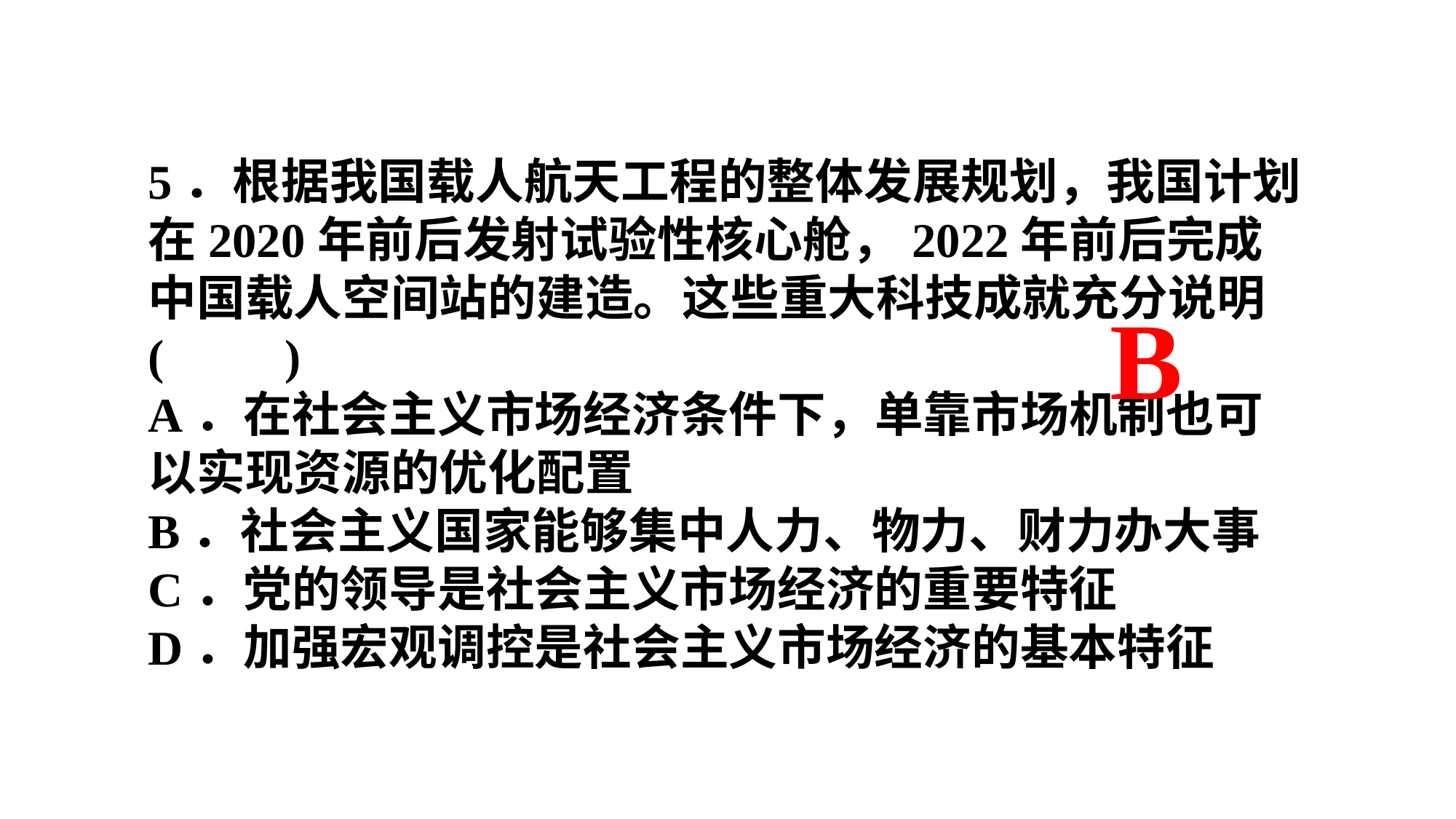

5．根据我国载人航天工程的整体发展规划，我国计划在2020年前后发射试验性核心舱，2022年前后完成中国载人空间站的建造。这些重大科技成就充分说明(　　)
A．在社会主义市场经济条件下，单靠市场机制也可以实现资源的优化配置
B．社会主义国家能够集中人力、物力、财力办大事
C．党的领导是社会主义市场经济的重要特征
D．加强宏观调控是社会主义市场经济的基本特征

B